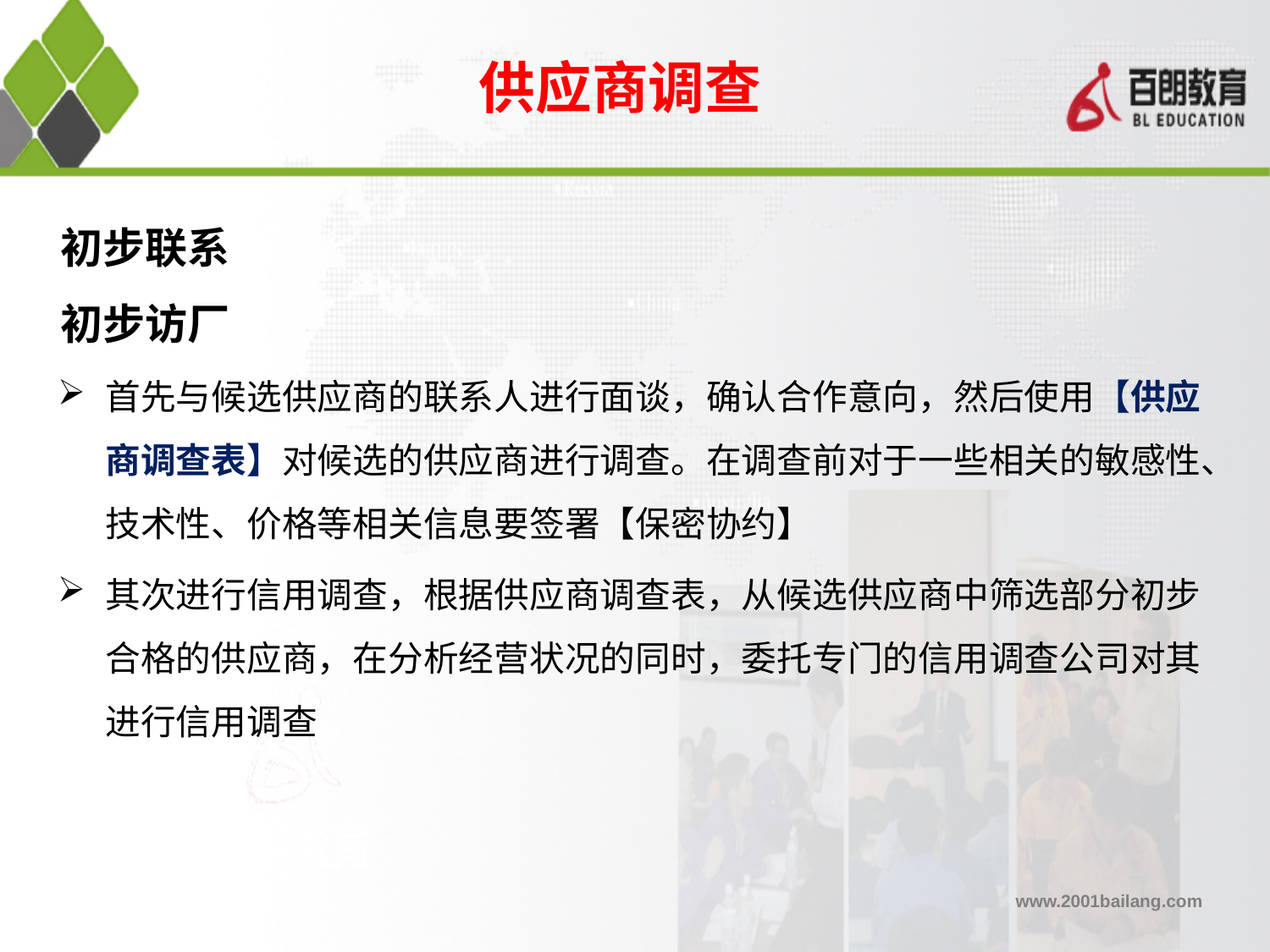

供应商调查
初步联系
初步访厂
首先与候选供应商的联系人进行面谈，确认合作意向，然后使用【供应商调查表】对候选的供应商进行调查。在调查前对于一些相关的敏感性、技术性、价格等相关信息要签署【保密协约】
其次进行信用调查，根据供应商调查表，从候选供应商中筛选部分初步合格的供应商，在分析经营状况的同时，委托专门的信用调查公司对其进行信用调查